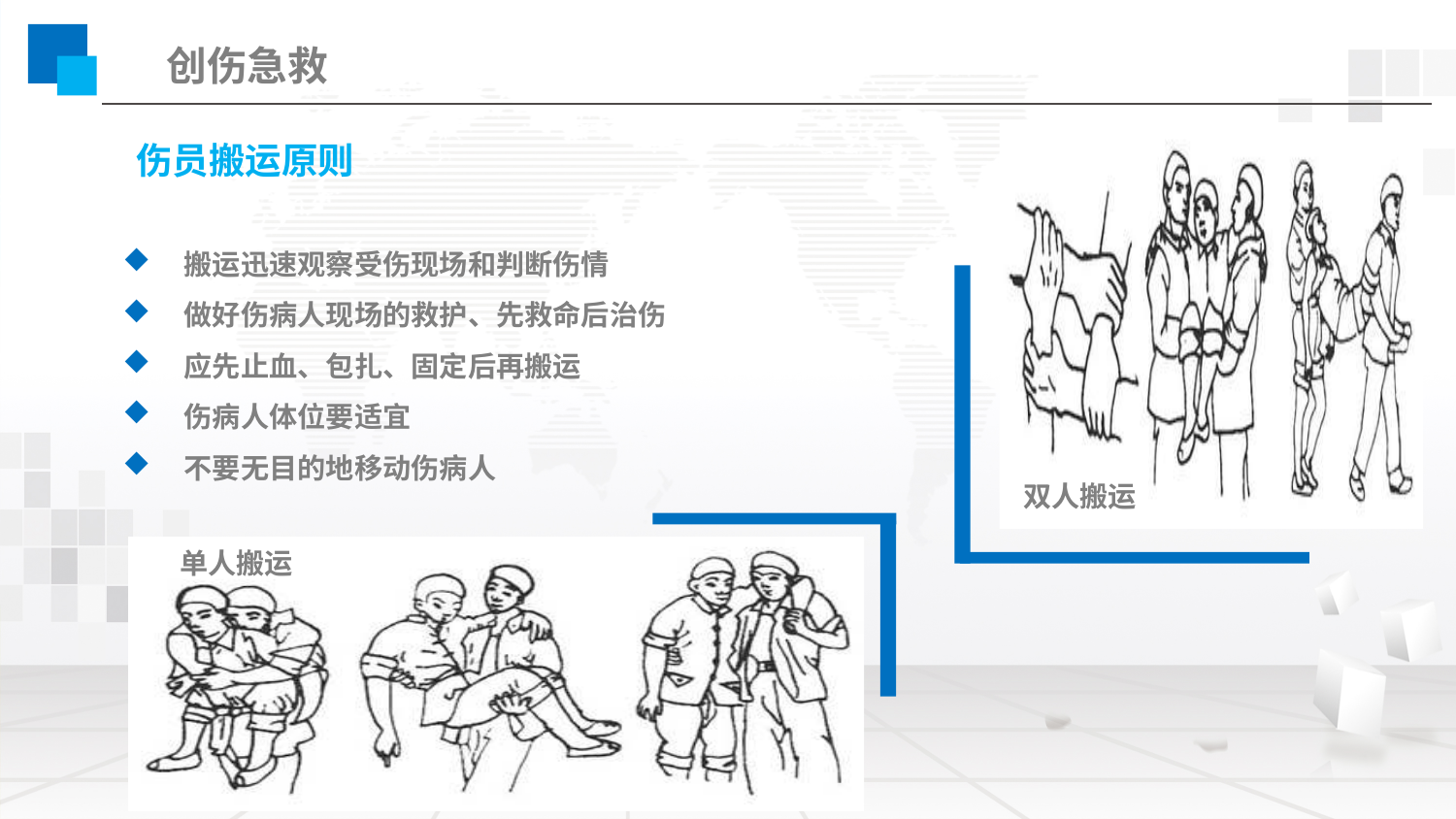

创伤急救

伤员搬运原则

    搬运迅速观察受伤现场和判断伤情
    做好伤病人现场的救护、先救命后治伤
    应先止血、包扎、固定后再搬运
    伤病人体位要适宜
    不要无目的地移动伤病人

双人搬运
单人搬运